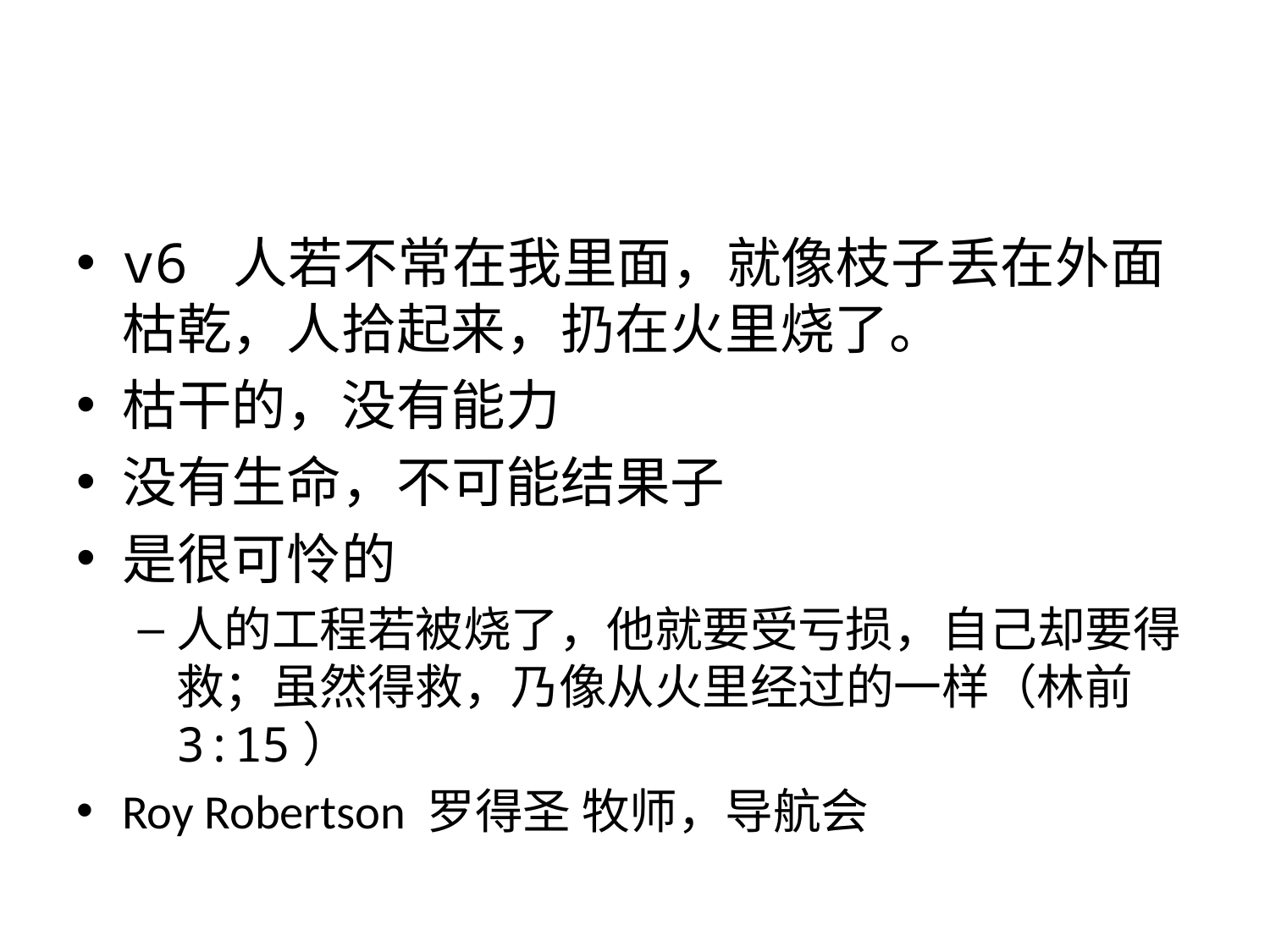

#
v6 人若不常在我里面，就像枝子丢在外面枯乾，人拾起来，扔在火里烧了。
枯干的，没有能力
没有生命，不可能结果子
是很可怜的
人的工程若被烧了，他就要受亏损，自己却要得救；虽然得救，乃像从火里经过的一样（林前3:15）
Roy Robertson 罗得圣 牧师，导航会